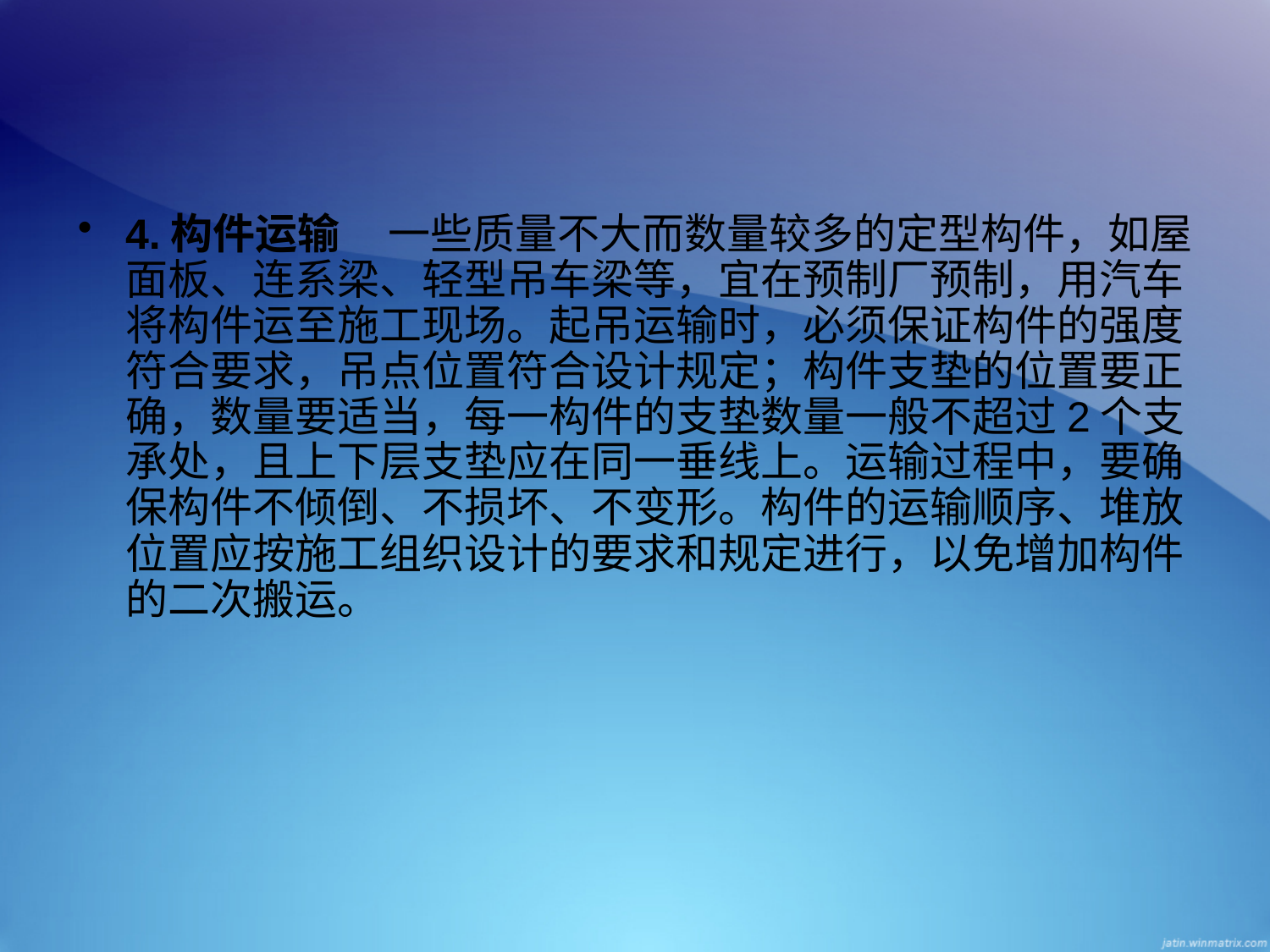

4.构件运输     一些质量不大而数量较多的定型构件，如屋面板、连系梁、轻型吊车梁等，宜在预制厂预制，用汽车将构件运至施工现场。起吊运输时，必须保证构件的强度符合要求，吊点位置符合设计规定；构件支垫的位置要正确，数量要适当，每一构件的支垫数量一般不超过2个支承处，且上下层支垫应在同一垂线上。运输过程中，要确保构件不倾倒、不损坏、不变形。构件的运输顺序、堆放位置应按施工组织设计的要求和规定进行，以免增加构件的二次搬运。